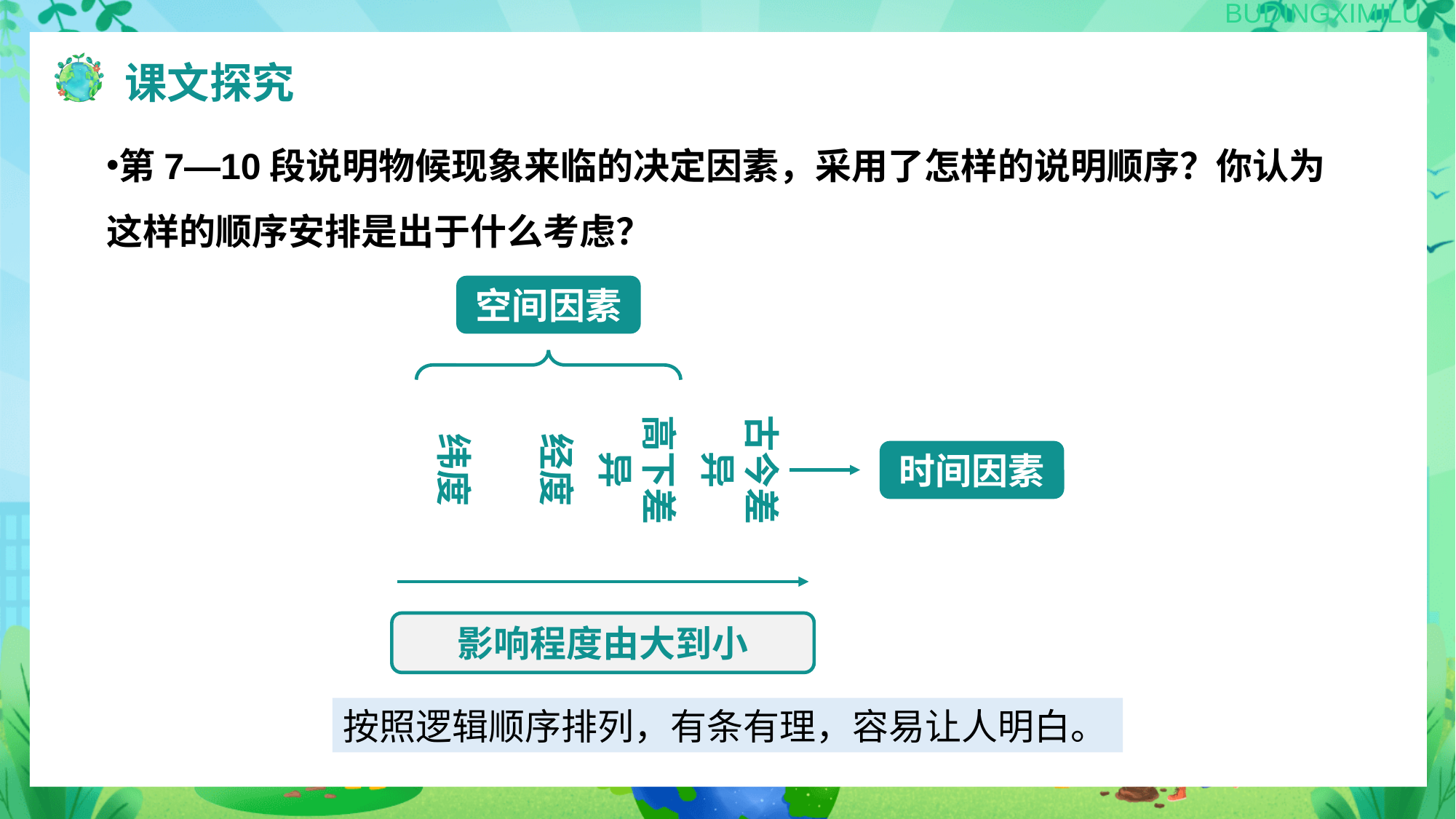

课文探究
第7—10段说明物候现象来临的决定因素，采用了怎样的说明顺序？你认为这样的顺序安排是出于什么考虑？

空间因素
高下差异
古今差异
纬度
经度
时间因素
影响程度由大到小
按照逻辑顺序排列，有条有理，容易让人明白。